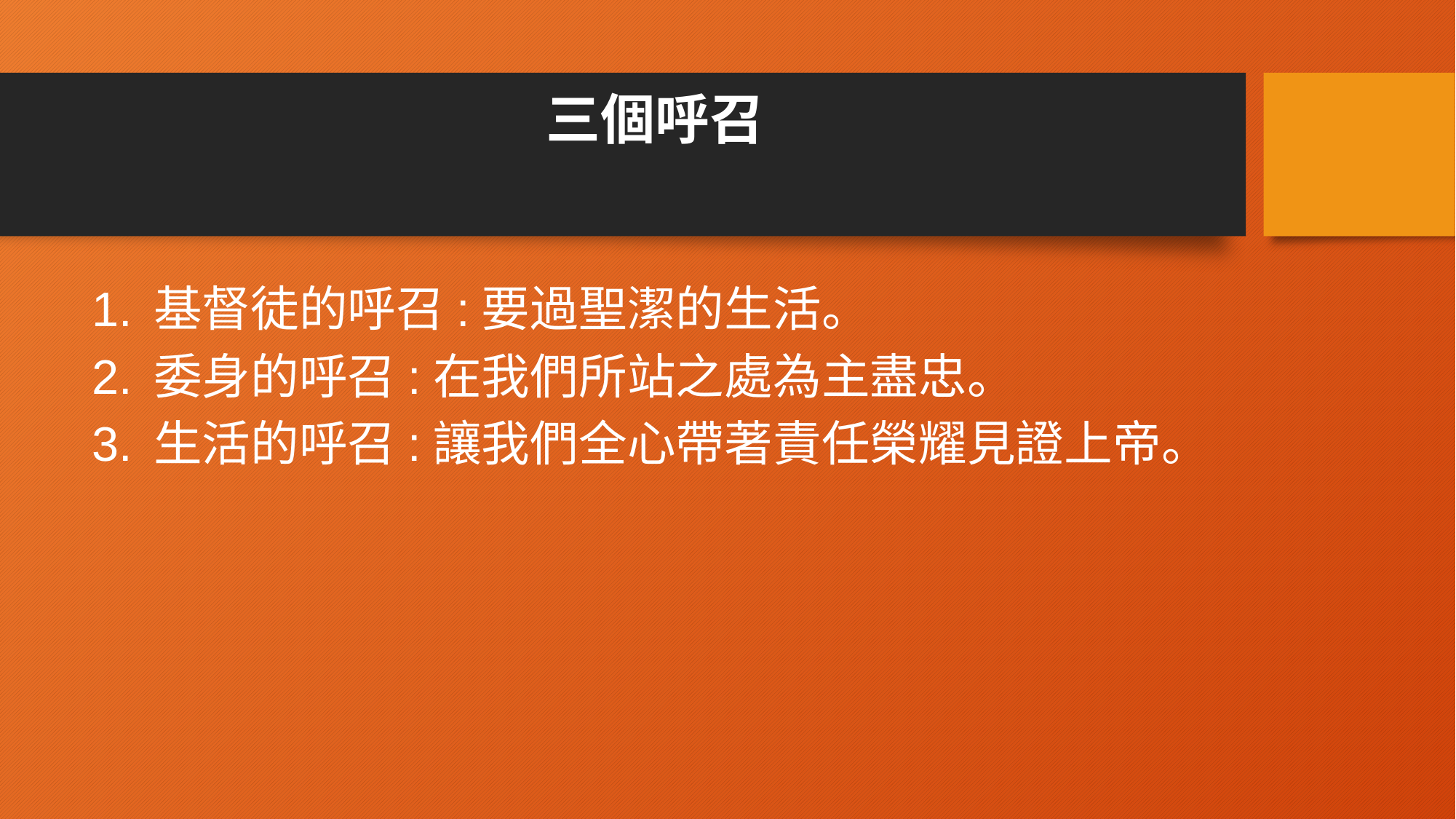

# 三個呼召
基督徒的呼召:要過聖潔的生活。
委身的呼召:在我們所站之處為主盡忠。
生活的呼召:讓我們全心帶著責任榮耀見證上帝。